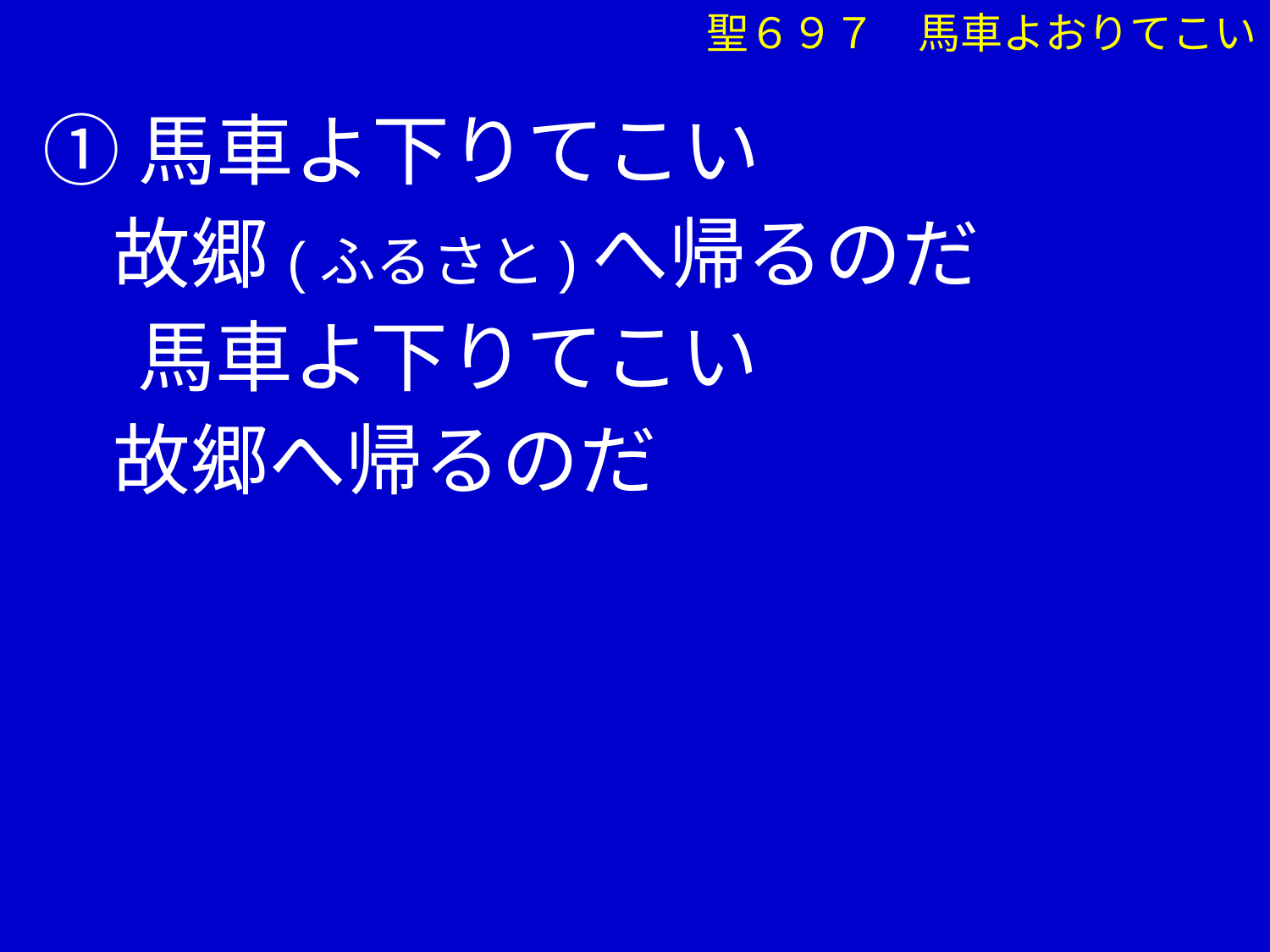

①馬車よ下りてこい
   故郷(ふるさと)へ帰るのだ
　 馬車よ下りてこい
   故郷へ帰るのだ
聖６９７　馬車よおりてこい